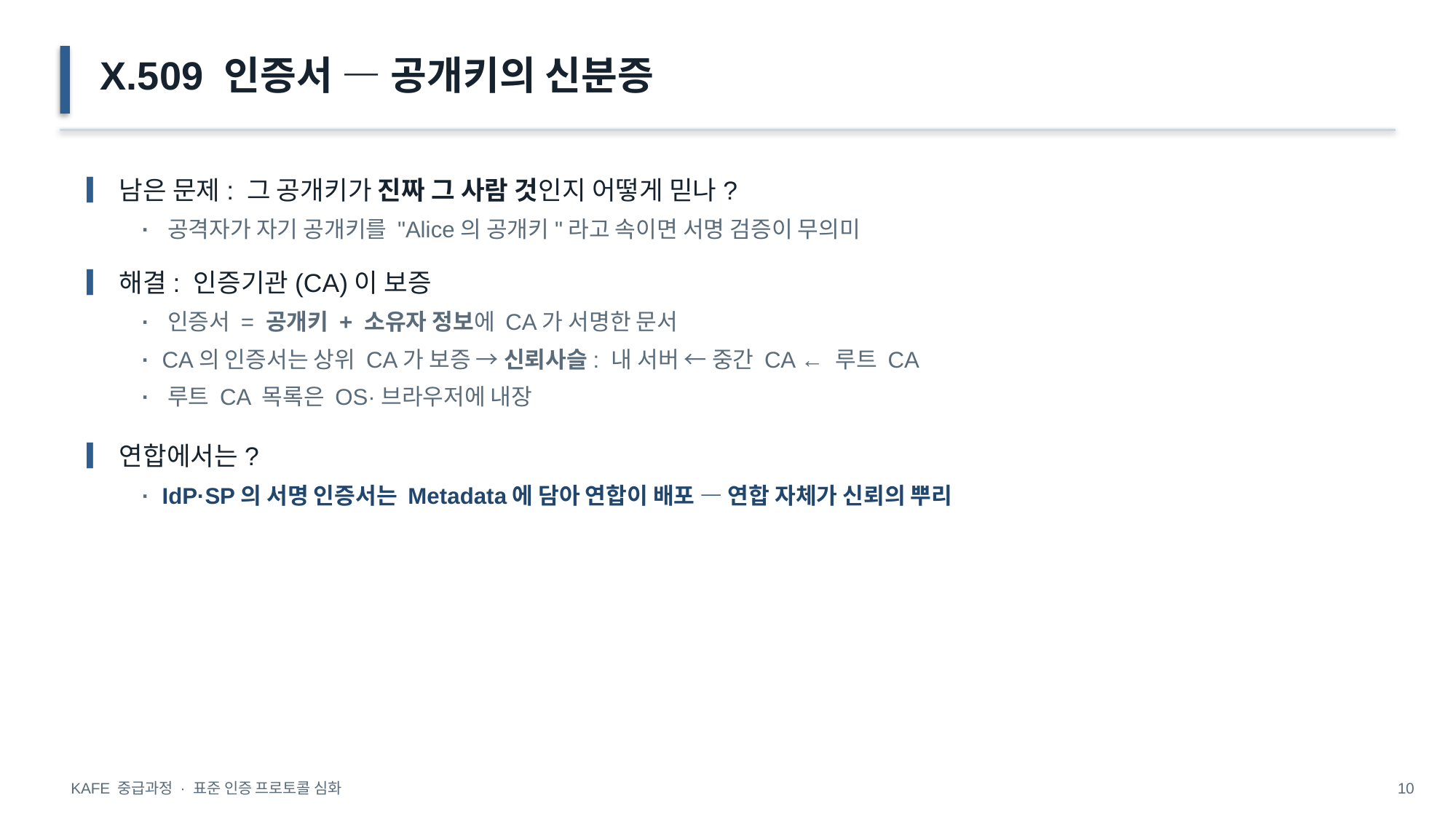

X.509 인증서 — 공개키의 신분증

▎남은 문제: 그 공개키가 진짜 그 사람 것인지 어떻게 믿나?
·  공격자가 자기 공개키를 "Alice의 공개키"라고 속이면 서명 검증이 무의미
▎해결: 인증기관(CA)이 보증
·  인증서 = 공개키 + 소유자 정보에 CA가 서명한 문서
·  CA의 인증서는 상위 CA가 보증 → 신뢰사슬: 내 서버 ← 중간 CA ← 루트 CA
·  루트 CA 목록은 OS·브라우저에 내장
▎연합에서는?
·  IdP·SP의 서명 인증서는 Metadata에 담아 연합이 배포 — 연합 자체가 신뢰의 뿌리
KAFE 중급과정 · 표준 인증 프로토콜 심화
10